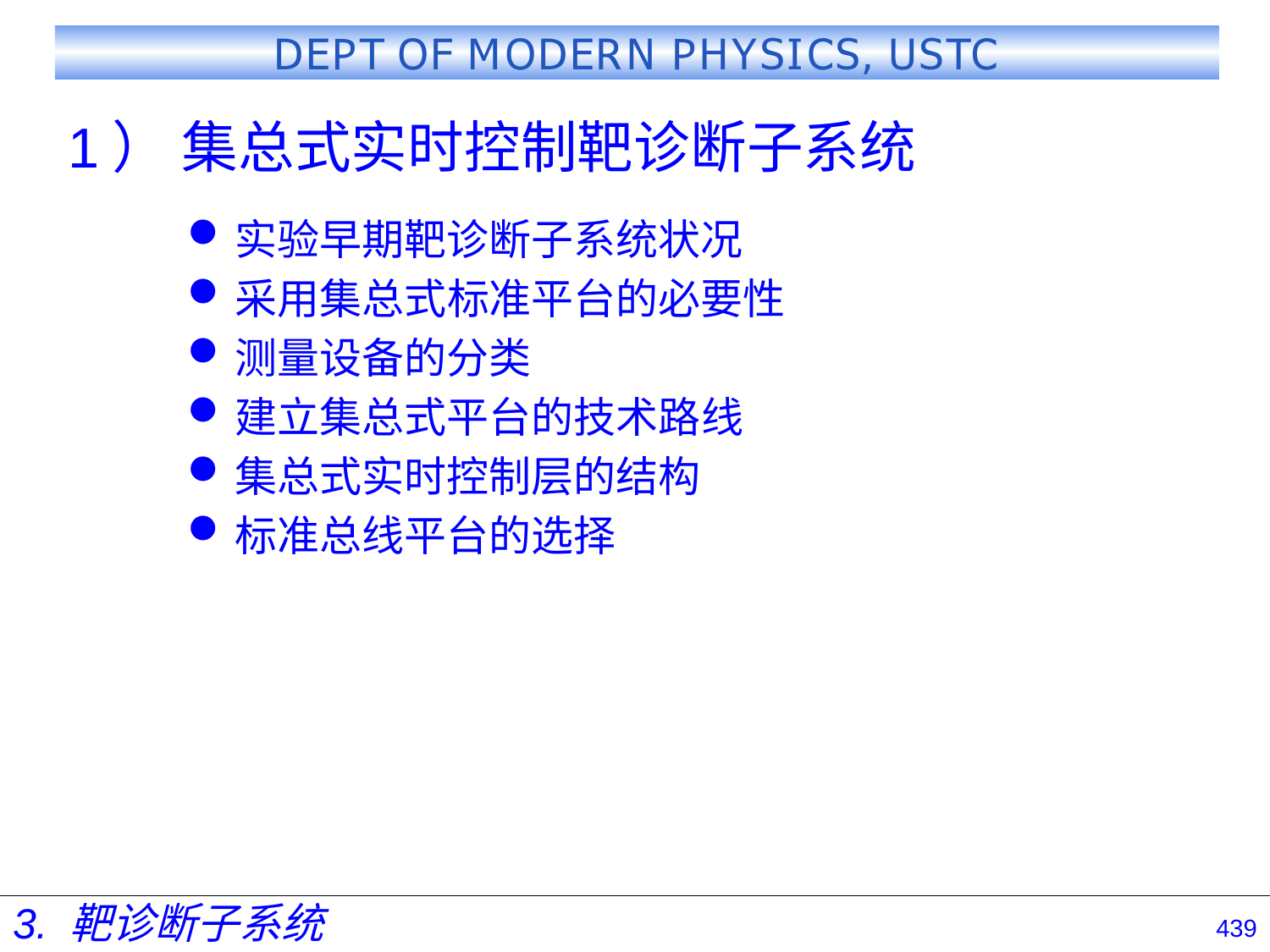

# 1） 集总式实时控制靶诊断子系统
实验早期靶诊断子系统状况
采用集总式标准平台的必要性
测量设备的分类
建立集总式平台的技术路线
集总式实时控制层的结构
标准总线平台的选择
3. 靶诊断子系统
439